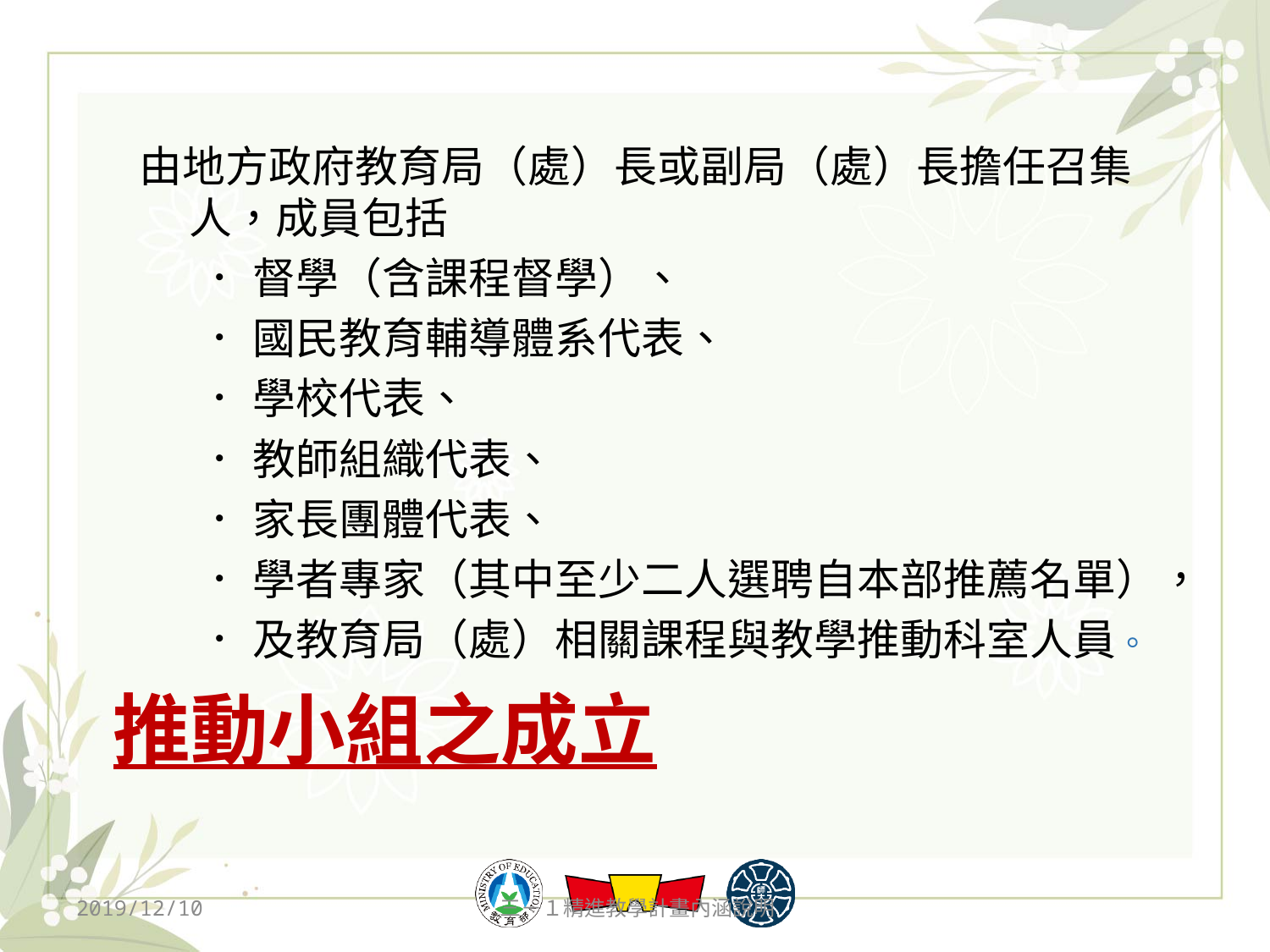

由地方政府教育局（處）長或副局（處）長擔任召集人，成員包括
督學（含課程督學）、
國民教育輔導體系代表、
學校代表、
教師組織代表、
家長團體代表、
學者專家（其中至少二人選聘自本部推薦名單），
及教育局（處）相關課程與教學推動科室人員。
# 推動小組之成立
2019/12/10
三－１精進教學計畫內涵說明